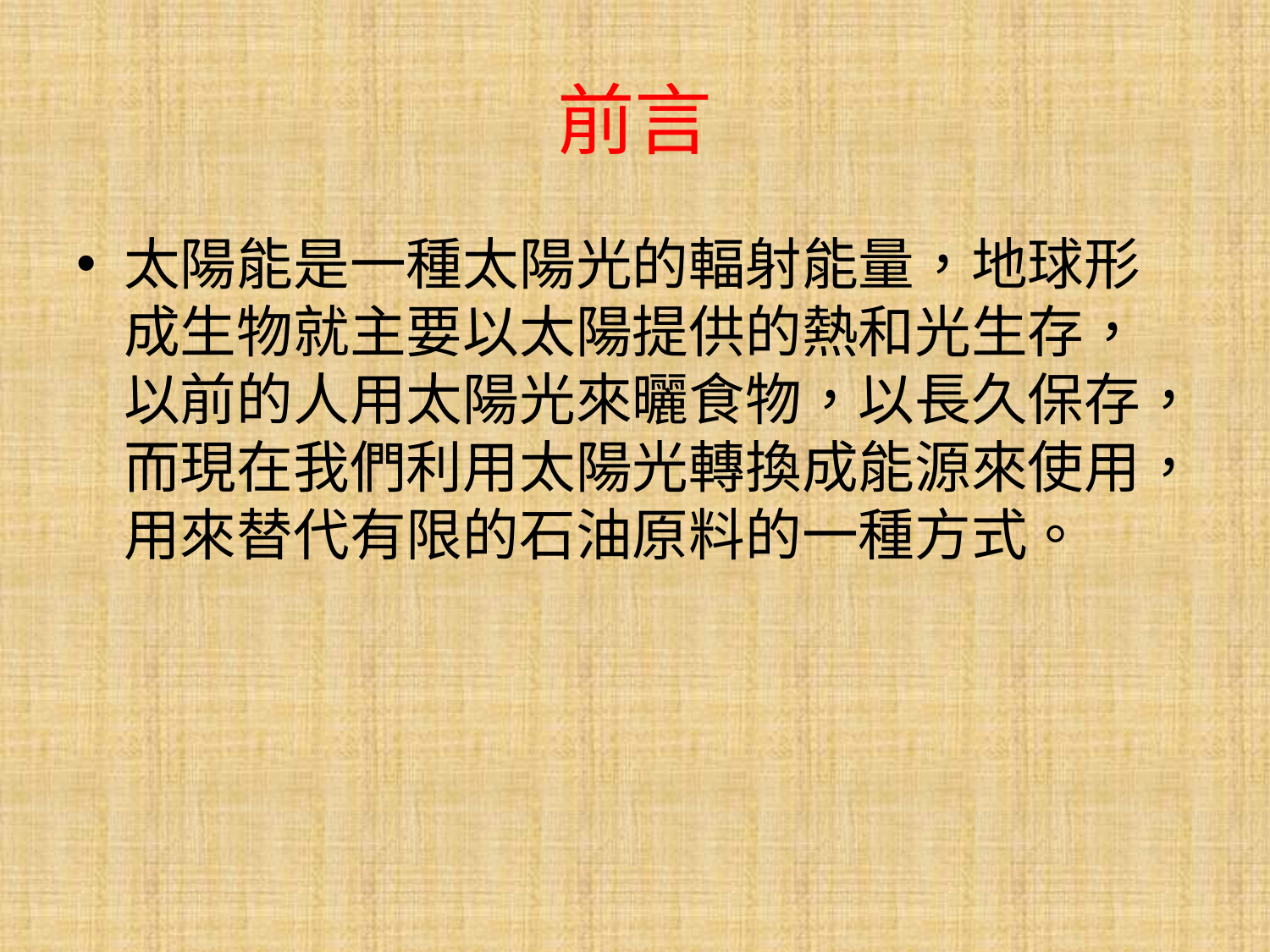

# 前言
太陽能是一種太陽光的輻射能量，地球形成生物就主要以太陽提供的熱和光生存，以前的人用太陽光來曬食物，以長久保存，而現在我們利用太陽光轉換成能源來使用，用來替代有限的石油原料的一種方式。